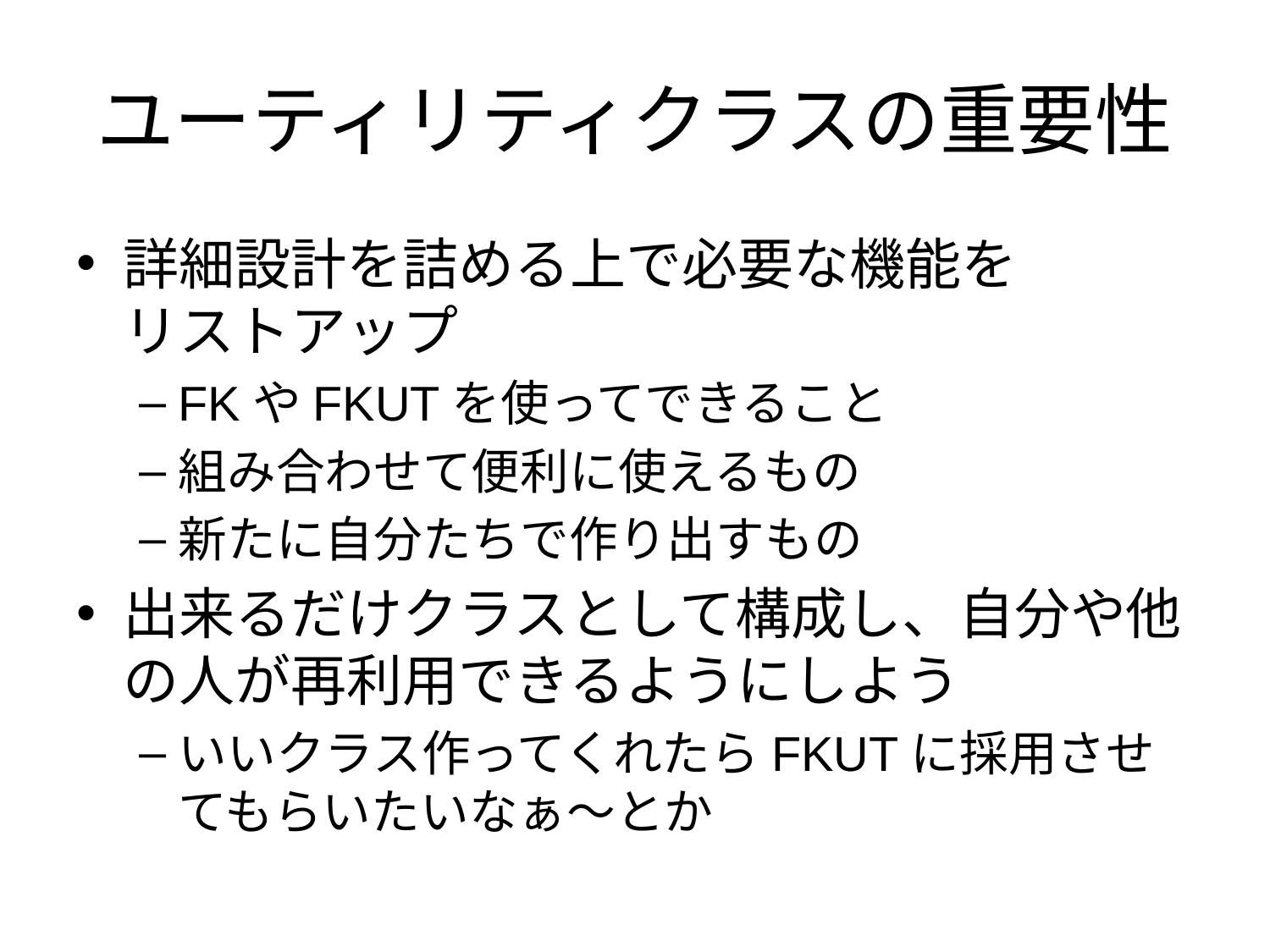

# ユーティリティクラスの重要性
詳細設計を詰める上で必要な機能を
リストアップ
FKやFKUTを使ってできること
組み合わせて便利に使えるもの
新たに自分たちで作り出すもの
出来るだけクラスとして構成し、自分や他の人が再利用できるようにしよう
いいクラス作ってくれたらFKUTに採用させてもらいたいなぁ～とか